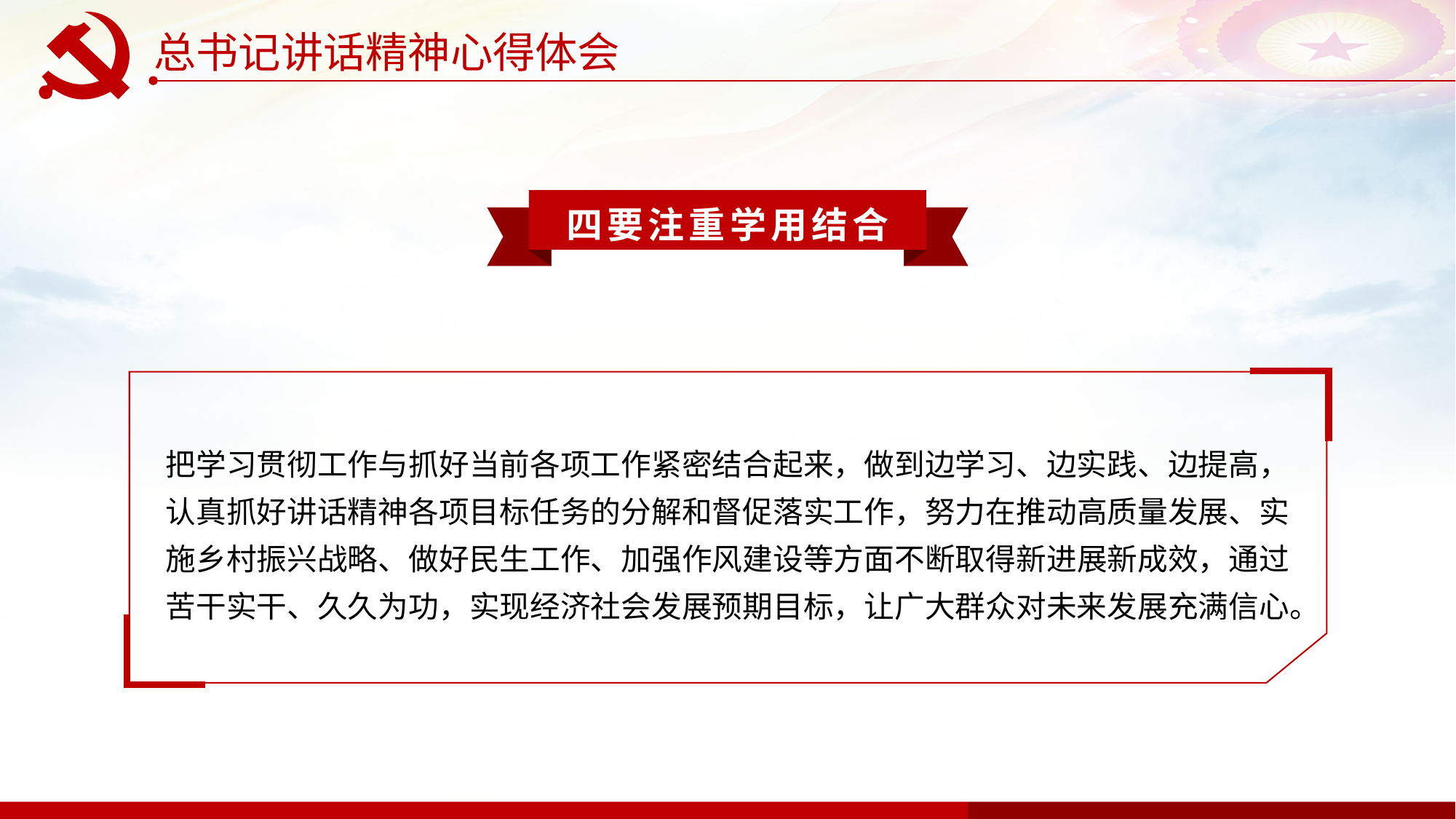

总书记讲话精神心得体会
四要注重学用结合

把学习贯彻工作与抓好当前各项工作紧密结合起来，做到边学习、边实践、边提高，认真抓好讲话精神各项目标任务的分解和督促落实工作，努力在推动高质量发展、实施乡村振兴战略、做好民生工作、加强作风建设等方面不断取得新进展新成效，通过苦干实干、久久为功，实现经济社会发展预期目标，让广大群众对未来发展充满信心。